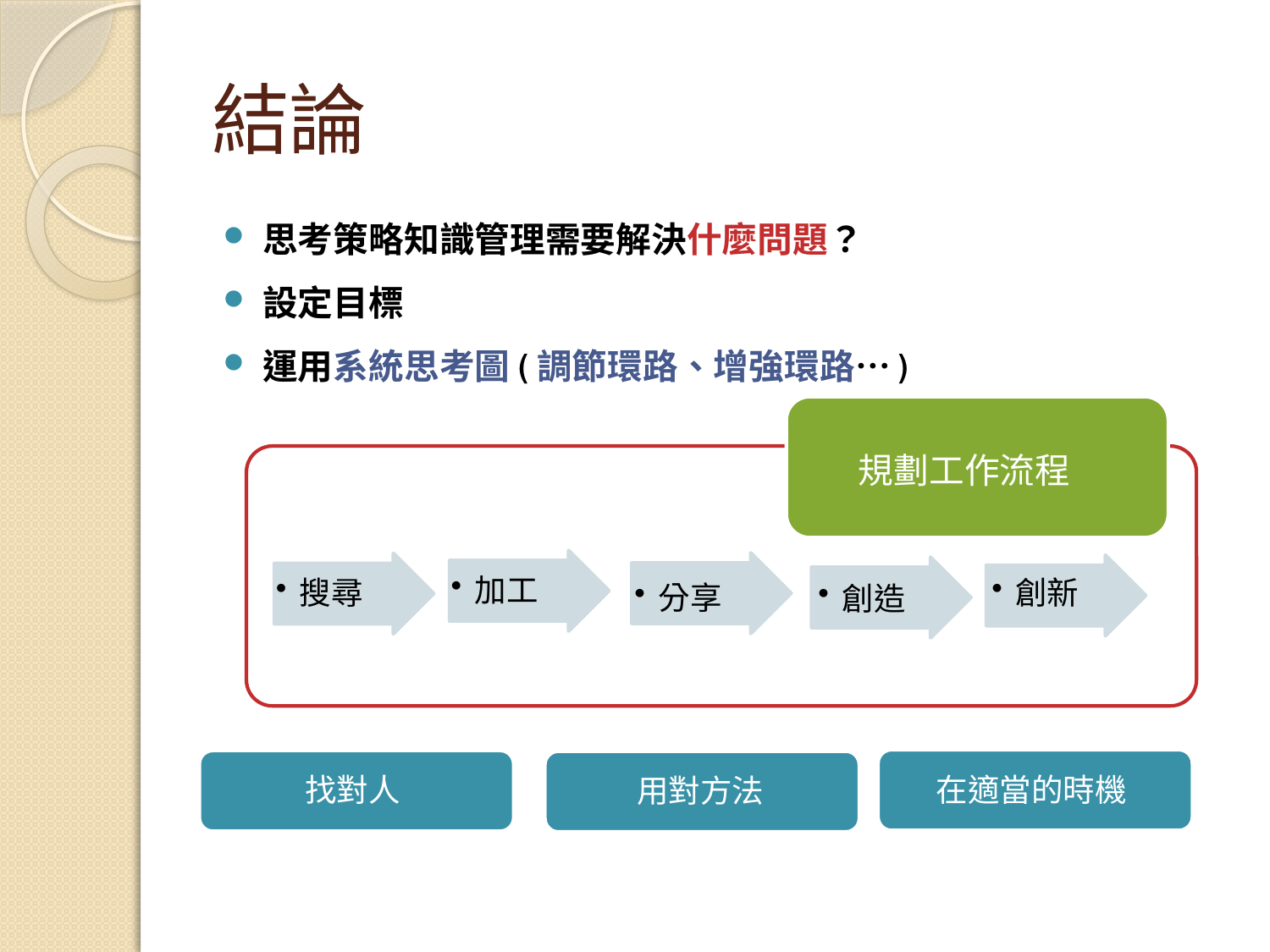

# 結論
思考策略知識管理需要解決什麼問題？
設定目標
運用系統思考圖(調節環路、增強環路…)

規劃工作流程

加工

分享

搜尋

創新

創造

在適當的時機

找對人

用對方法